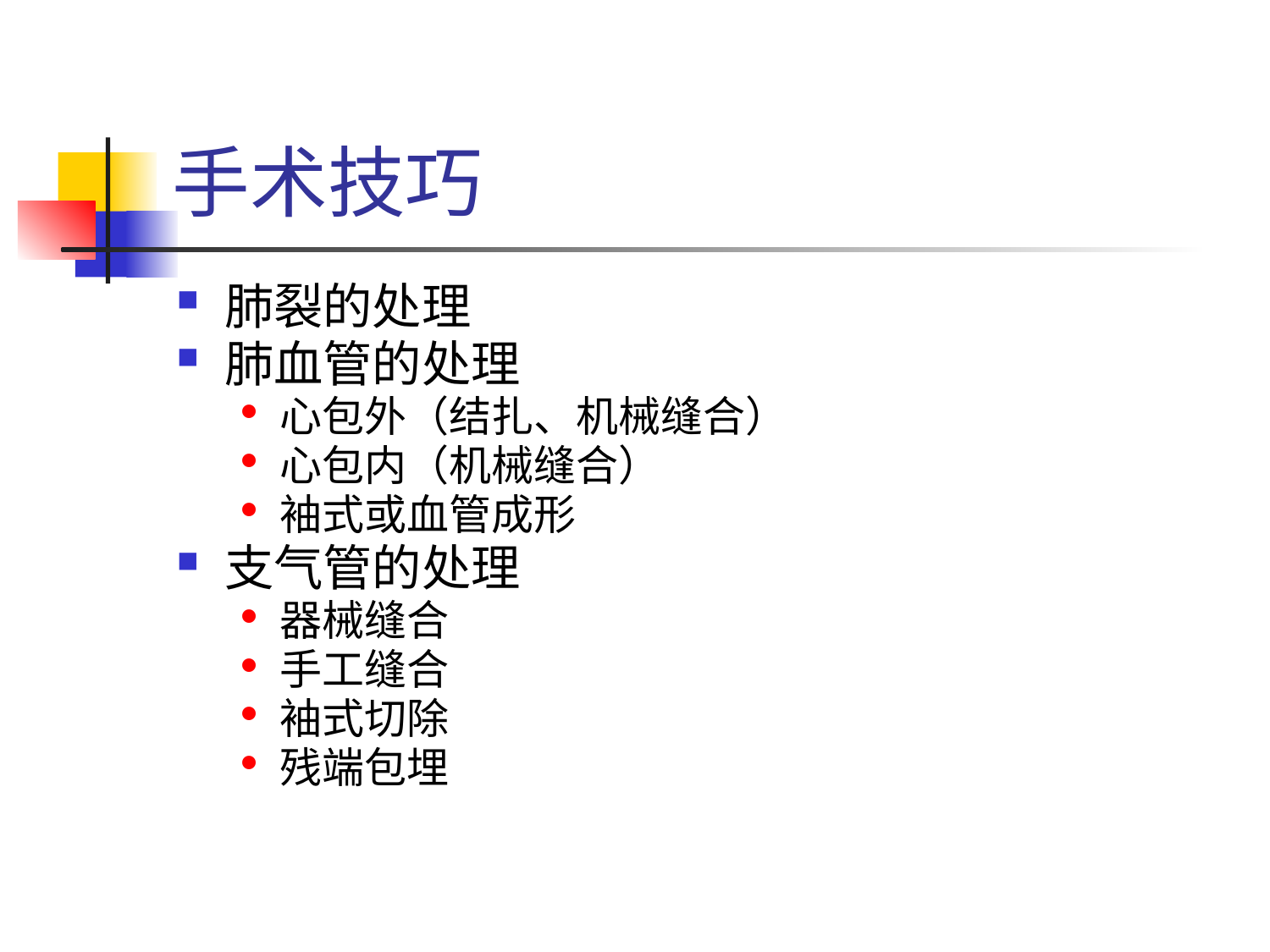

# 手术技巧
肺裂的处理
肺血管的处理
心包外（结扎、机械缝合）
心包内（机械缝合）
袖式或血管成形
支气管的处理
器械缝合
手工缝合
袖式切除
残端包埋